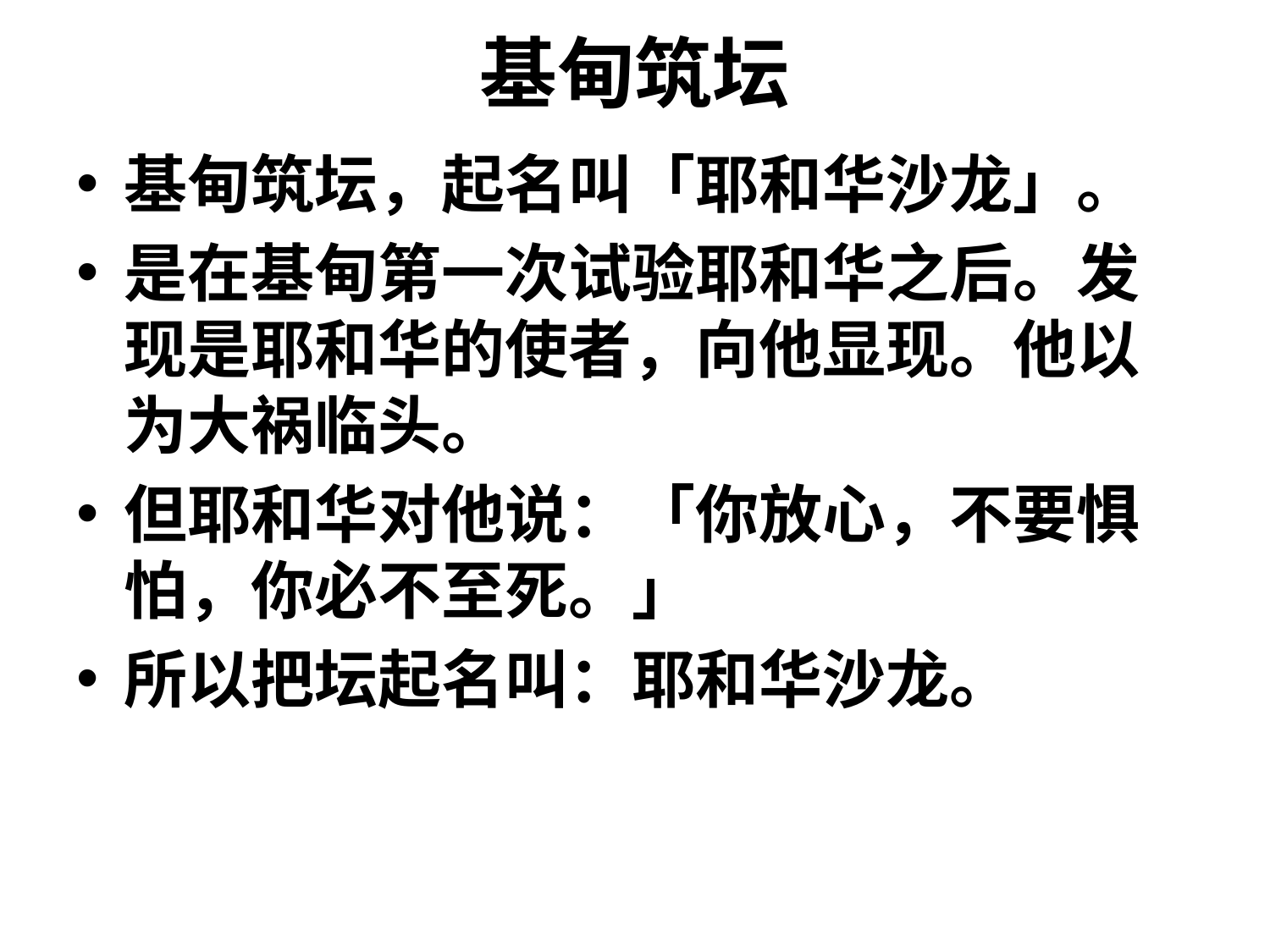

# 基甸筑坛
基甸筑坛，起名叫「耶和华沙龙」。
是在基甸第一次试验耶和华之后。发现是耶和华的使者，向他显现。他以为大祸临头。
但耶和华对他说：「你放心，不要惧怕，你必不至死。」
所以把坛起名叫：耶和华沙龙。